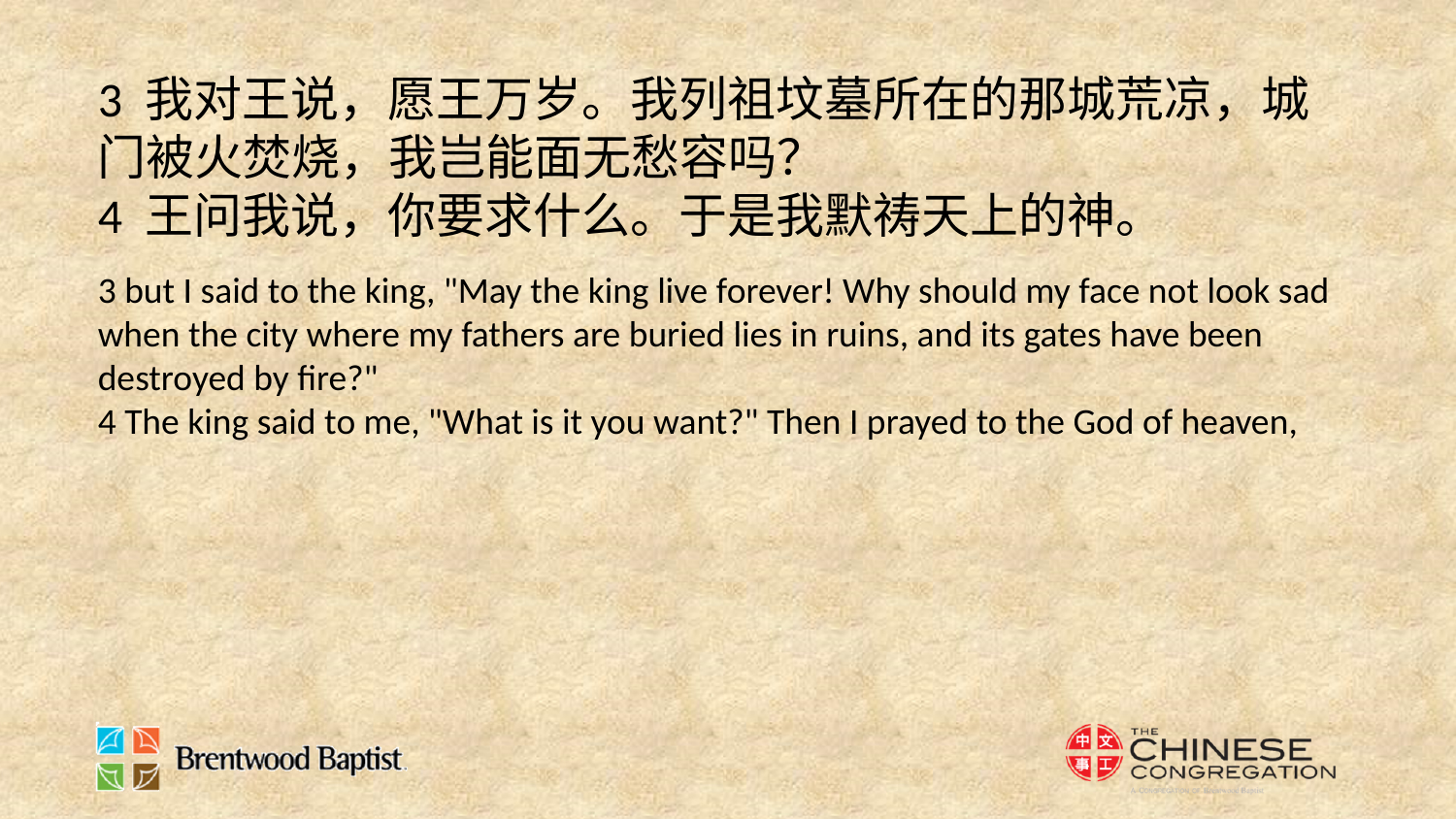

3 我对王说，愿王万岁。我列祖坟墓所在的那城荒凉，城门被火焚烧，我岂能面无愁容吗？
4 王问我说，你要求什么。于是我默祷天上的神。

3 but I said to the king, "May the king live forever! Why should my face not look sad when the city where my fathers are buried lies in ruins, and its gates have been destroyed by fire?"
4 The king said to me, "What is it you want?" Then I prayed to the God of heaven,